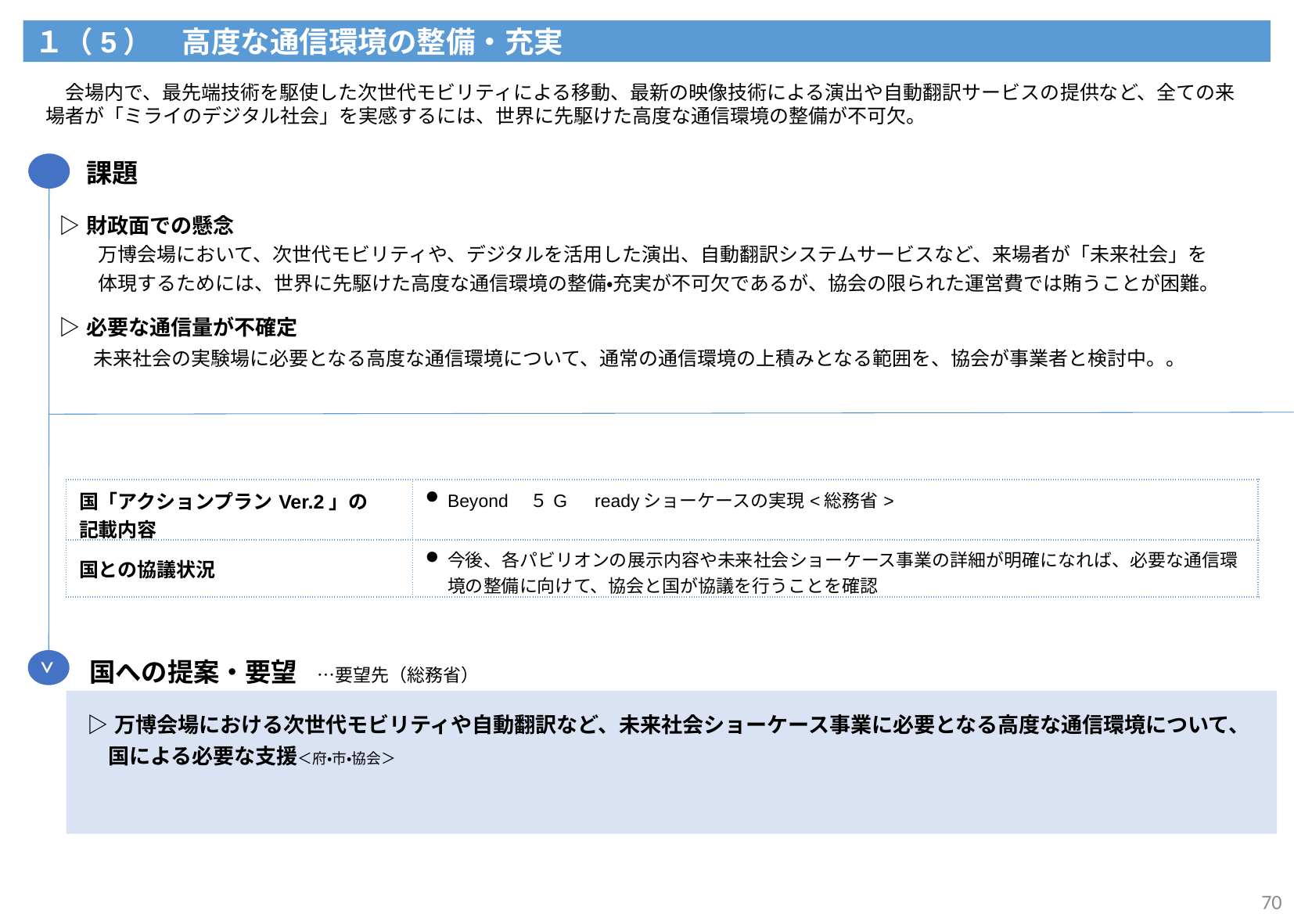

１（5）　高度な通信環境の整備・充実
　会場内で、最先端技術を駆使した次世代モビリティによる移動、最新の映像技術による演出や自動翻訳サービスの提供など、全ての来場者が「ミライのデジタル社会」を実感するには、世界に先駆けた高度な通信環境の整備が不可欠。
課題

| ▷財政面での懸念 　　万博会場において、次世代モビリティや、デジタルを活用した演出、自動翻訳システムサービスなど、来場者が「未来社会」を 　　体現するためには、世界に先駆けた高度な通信環境の整備・充実が不可欠であるが、協会の限られた運営費では賄うことが困難。 ▷必要な通信量が不確定 　　未来社会の実験場に必要となる高度な通信環境について、通常の通信環境の上積みとなる範囲を、協会が事業者と検討中。。 |
| --- |
| 国「アクションプランVer.2」の 記載内容 | Beyond　５G　readyショーケースの実現<総務省> |
| --- | --- |
| 国との協議状況 | 今後、各パビリオンの展示内容や未来社会ショーケース事業の詳細が明確になれば、必要な通信環境の整備に向けて、協会と国が協議を行うことを確認 |
>

国への提案・要望　…要望先（総務省）

| ▷万博会場における次世代モビリティや自動翻訳など、未来社会ショーケース事業に必要となる高度な通信環境について、 　国による必要な支援＜府・市・協会＞ |
| --- |

70